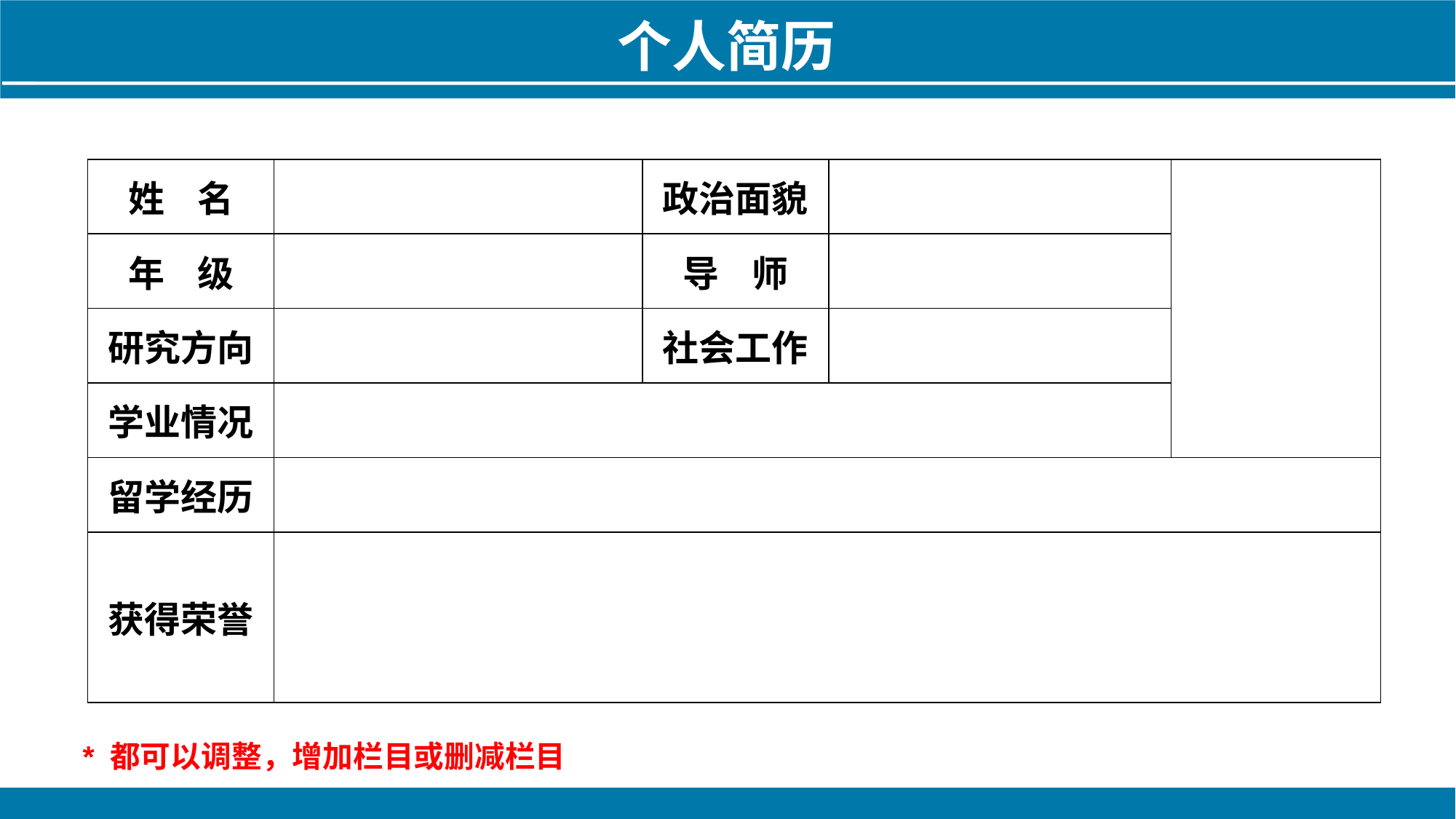

个人简历

| 姓 名 |  | 政治面貌 |  |  |
| --- | --- | --- | --- | --- |
| 年 级 |  | 导 师 |  |  |
| 研究方向 |  | 社会工作 |  |  |
| 学业情况 |  |  |  |  |
| 留学经历 |  |  |  |  |
| 获得荣誉 |  |  |  |  |
* 都可以调整，增加栏目或删减栏目